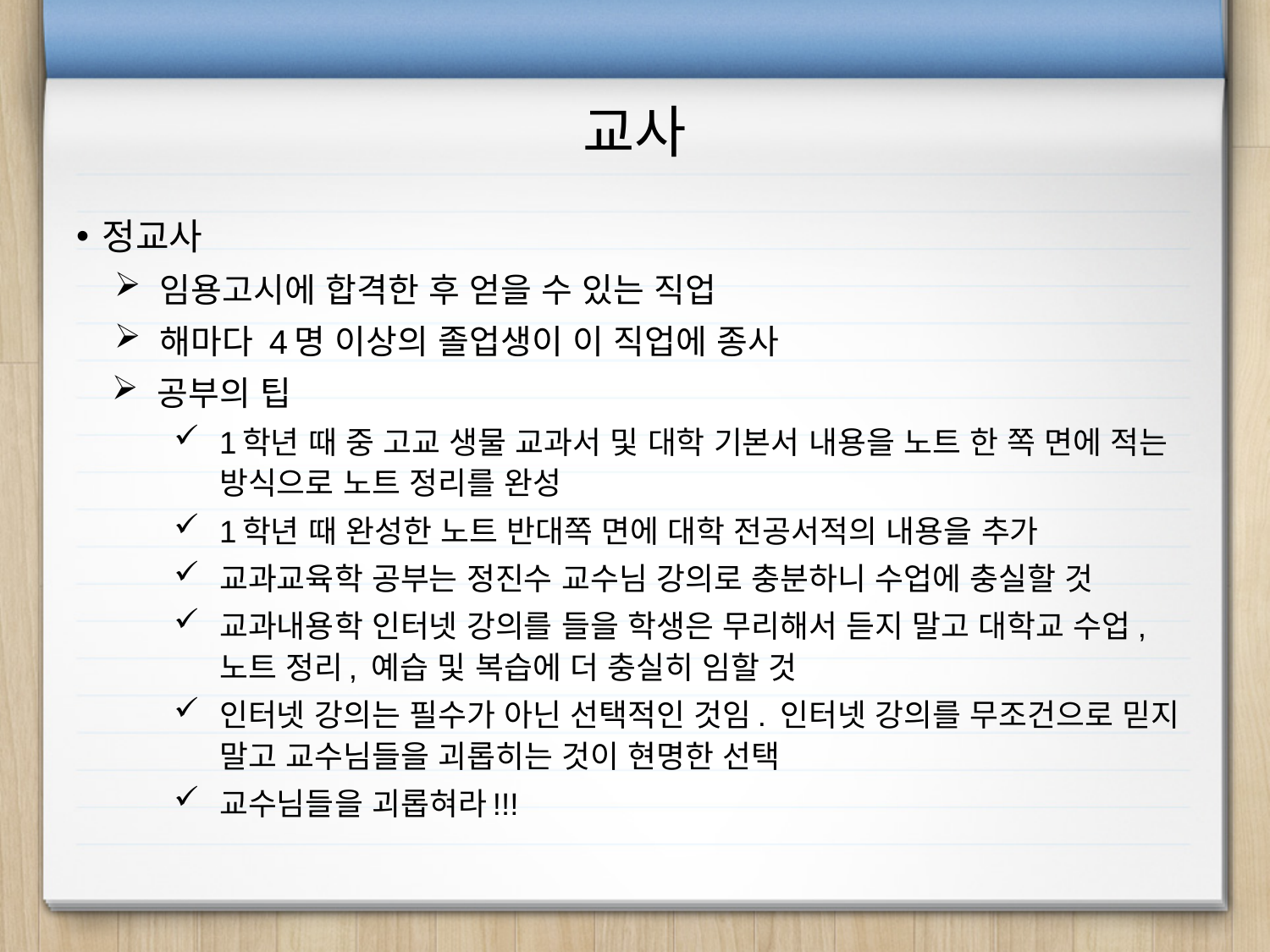

# 교사
 정교사
임용고시에 합격한 후 얻을 수 있는 직업
해마다 4명 이상의 졸업생이 이 직업에 종사
공부의 팁
1학년 때 중 고교 생물 교과서 및 대학 기본서 내용을 노트 한 쪽 면에 적는 방식으로 노트 정리를 완성
1학년 때 완성한 노트 반대쪽 면에 대학 전공서적의 내용을 추가
교과교육학 공부는 정진수 교수님 강의로 충분하니 수업에 충실할 것
교과내용학 인터넷 강의를 들을 학생은 무리해서 듣지 말고 대학교 수업, 노트 정리, 예습 및 복습에 더 충실히 임할 것
인터넷 강의는 필수가 아닌 선택적인 것임. 인터넷 강의를 무조건으로 믿지 말고 교수님들을 괴롭히는 것이 현명한 선택
교수님들을 괴롭혀라!!!